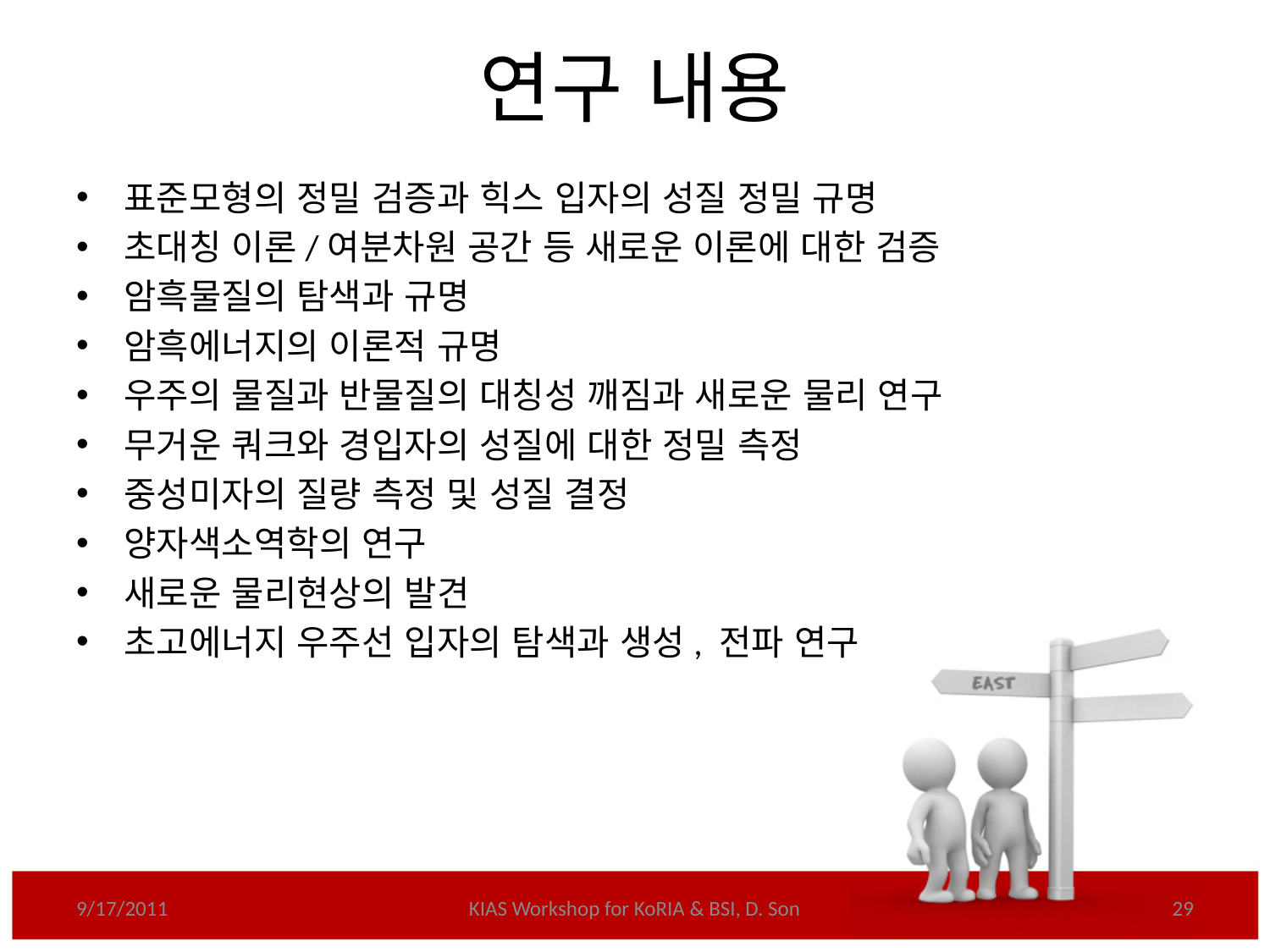

# 연구 내용
표준모형의 정밀 검증과 힉스 입자의 성질 정밀 규명
초대칭 이론/여분차원 공간 등 새로운 이론에 대한 검증
암흑물질의 탐색과 규명
암흑에너지의 이론적 규명
우주의 물질과 반물질의 대칭성 깨짐과 새로운 물리 연구
무거운 쿼크와 경입자의 성질에 대한 정밀 측정
중성미자의 질량 측정 및 성질 결정
양자색소역학의 연구
새로운 물리현상의 발견
초고에너지 우주선 입자의 탐색과 생성, 전파 연구

9/17/2011
KIAS Workshop for KoRIA & BSI, D. Son
29